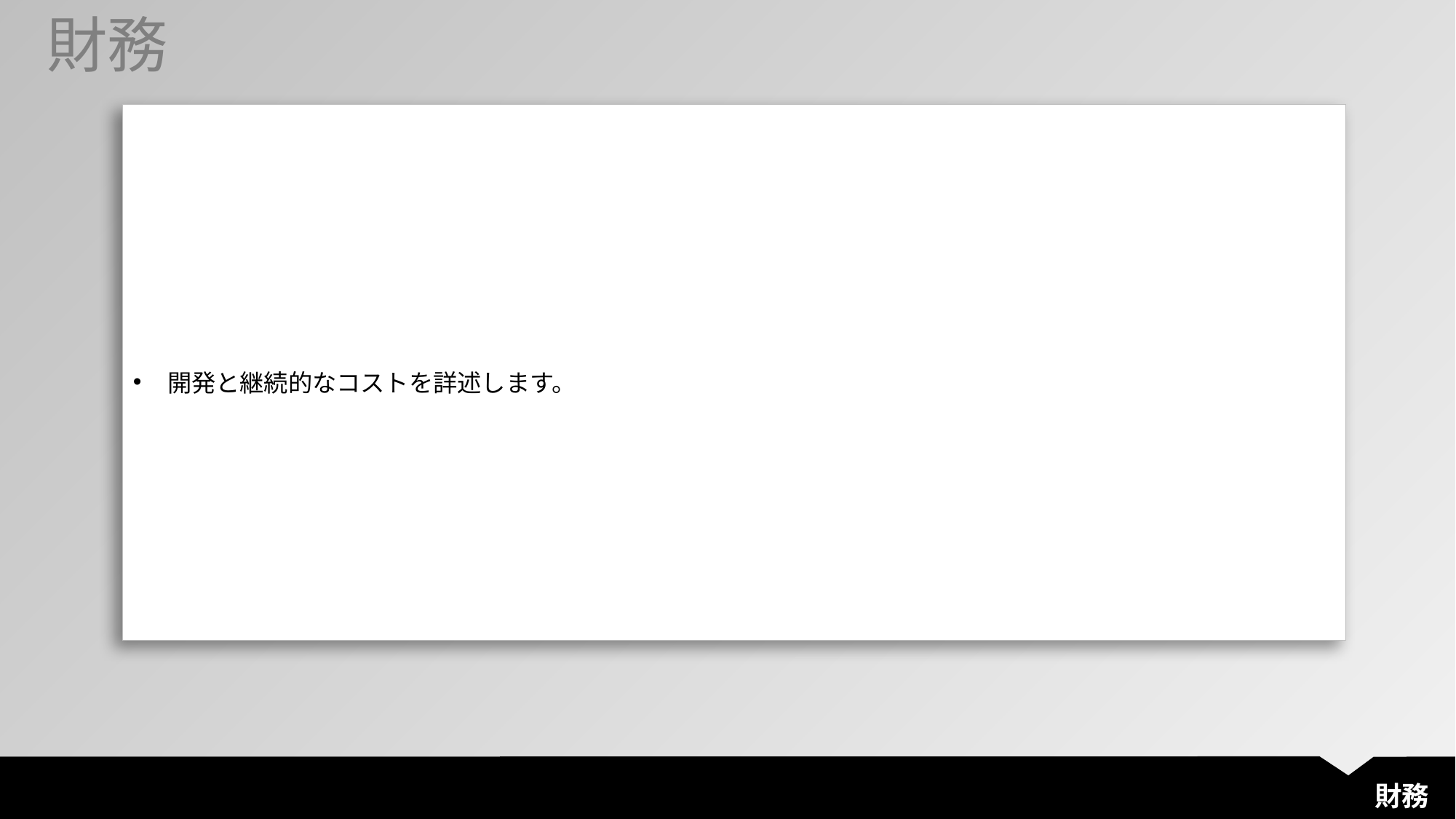

財務
| 開発と継続的なコストを詳述します。 |
| --- |

財務